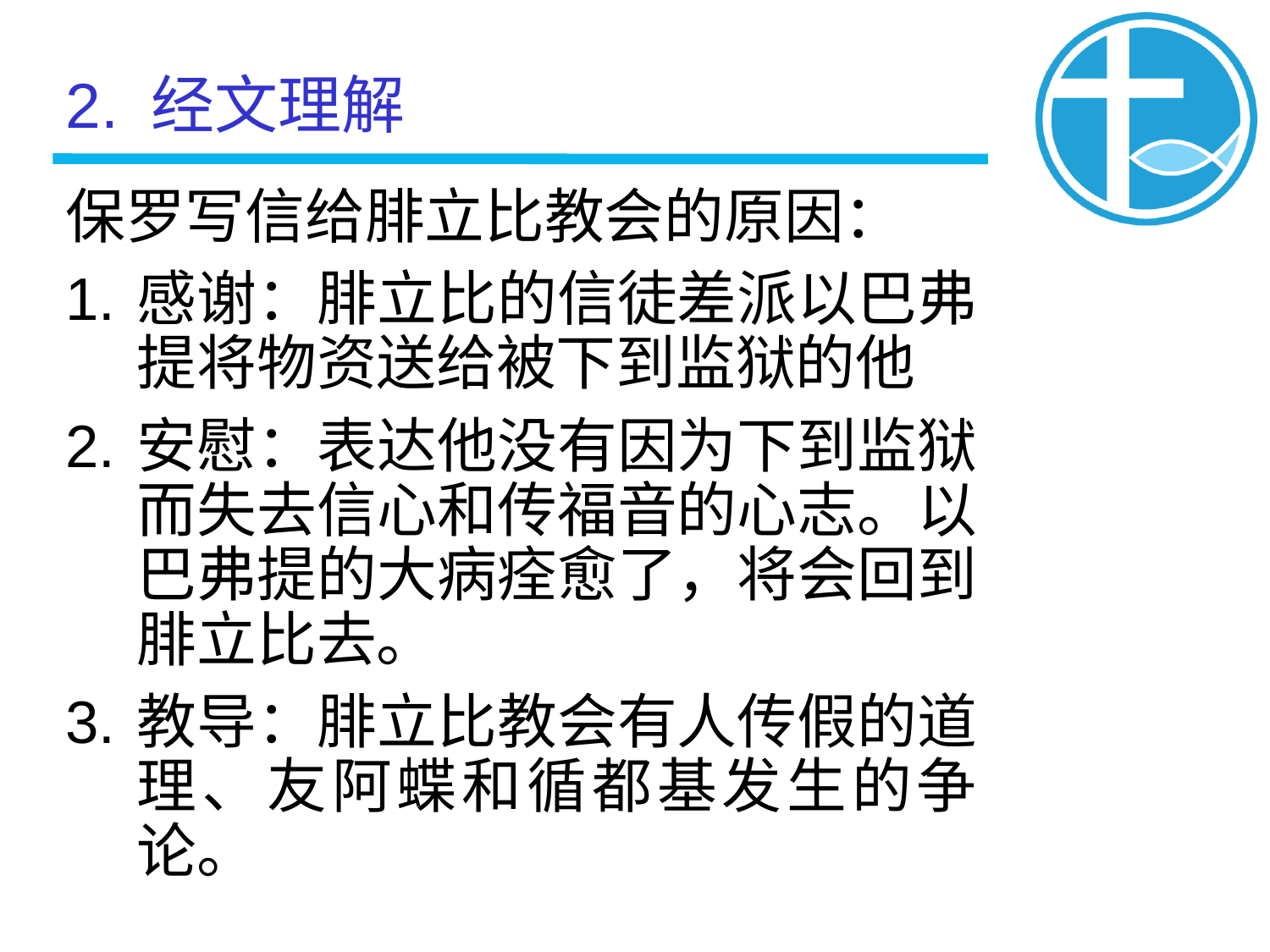

2. 经文理解
保罗写信给腓立比教会的原因：
感谢：腓立比的信徒差派以巴弗提将物资送给被下到监狱的他
安慰：表达他没有因为下到监狱而失去信心和传福音的心志。以巴弗提的大病痊愈了，将会回到腓立比去。
教导：腓立比教会有人传假的道理、友阿蝶和循都基发生的争论。